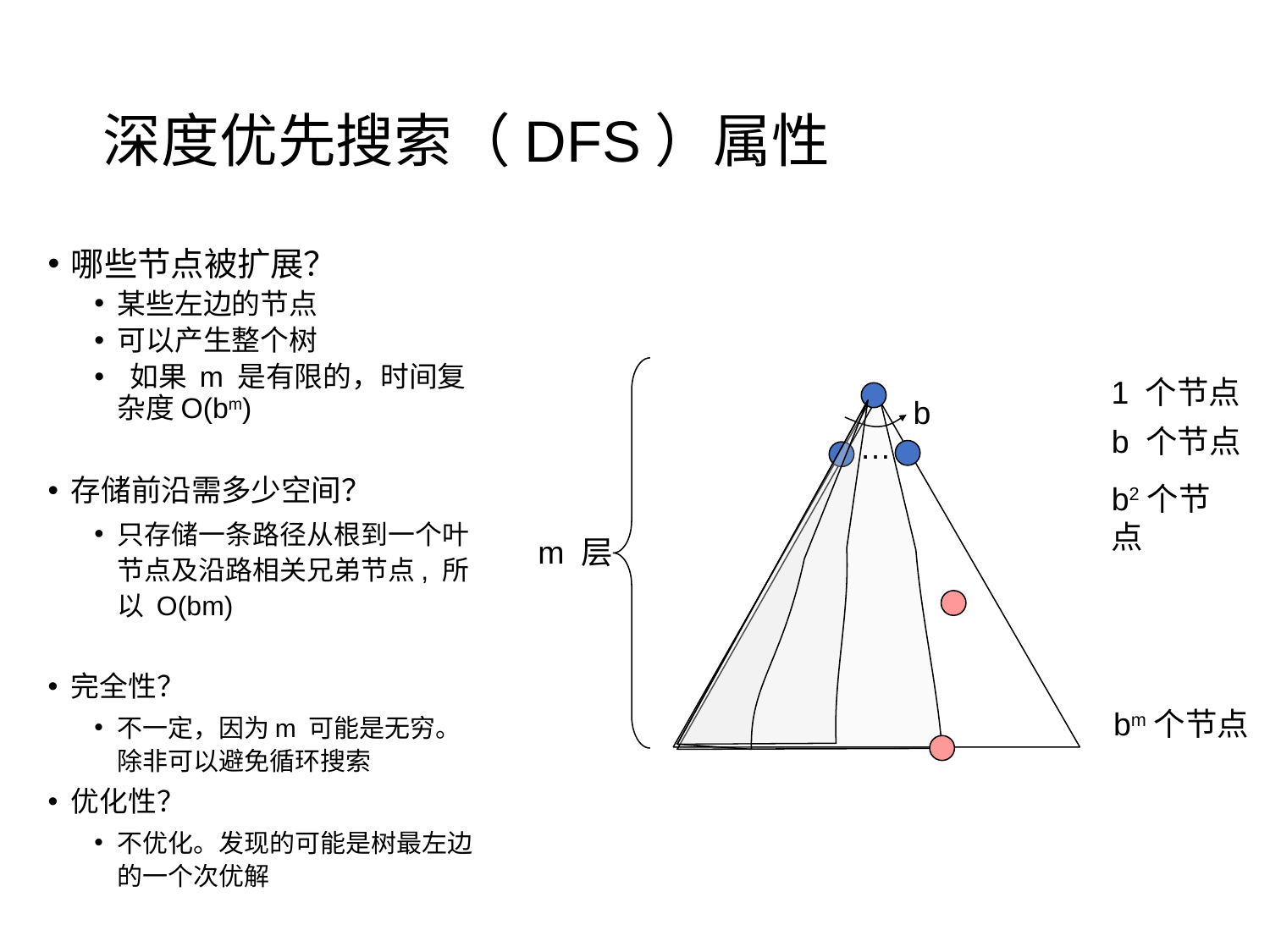

# 深度优先搜索（DFS）属性
哪些节点被扩展？
某些左边的节点
可以产生整个树
 如果 m 是有限的，时间复杂度O(bm)

存储前沿需多少空间？
只存储一条路径从根到一个叶节点及沿路相关兄弟节点, 所以 O(bm)

完全性？
不一定，因为m 可能是无穷。除非可以避免循环搜索
优化性？
不优化。发现的可能是树最左边的一个次优解

1 个节点

b

b 个节点
…

b2个节点
m 层
bm个节点